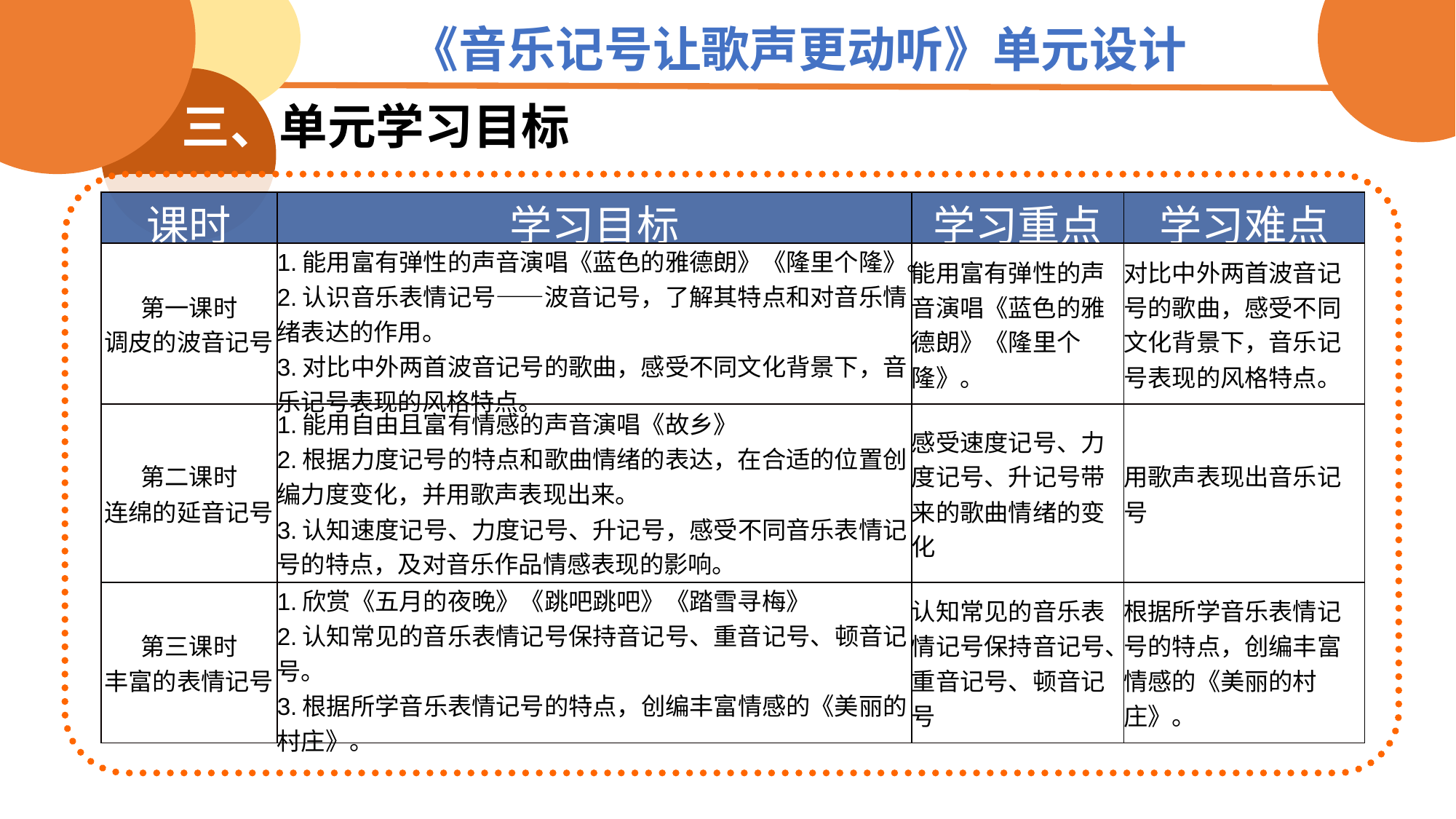

《音乐记号让歌声更动听》单元设计
三、单元学习目标

| 课时 | 学习目标 | 学习重点 | 学习难点 |
| --- | --- | --- | --- |
| 第一课时 调皮的波音记号 | 1.能用富有弹性的声音演唱《蓝色的雅德朗》《隆里个隆》。 2.认识音乐表情记号——波音记号，了解其特点和对音乐情绪表达的作用。 3.对比中外两首波音记号的歌曲，感受不同文化背景下，音乐记号表现的风格特点。 | 能用富有弹性的声音演唱《蓝色的雅德朗》《隆里个隆》。 | 对比中外两首波音记号的歌曲，感受不同文化背景下，音乐记号表现的风格特点。 |
| 第二课时 连绵的延音记号 | 1.能用自由且富有情感的声音演唱《故乡》 2.根据力度记号的特点和歌曲情绪的表达，在合适的位置创编力度变化，并用歌声表现出来。 3.认知速度记号、力度记号、升记号，感受不同音乐表情记号的特点，及对音乐作品情感表现的影响。 | 感受速度记号、力度记号、升记号带来的歌曲情绪的变化 | 用歌声表现出音乐记号 |
| 第三课时 丰富的表情记号 | 1.欣赏《五月的夜晚》《跳吧跳吧》《踏雪寻梅》 2.认知常见的音乐表情记号保持音记号、重音记号、顿音记号。 3.根据所学音乐表情记号的特点，创编丰富情感的《美丽的村庄》。 | 认知常见的音乐表情记号保持音记号、重音记号、顿音记号 | 根据所学音乐表情记号的特点，创编丰富情感的《美丽的村庄》。 |